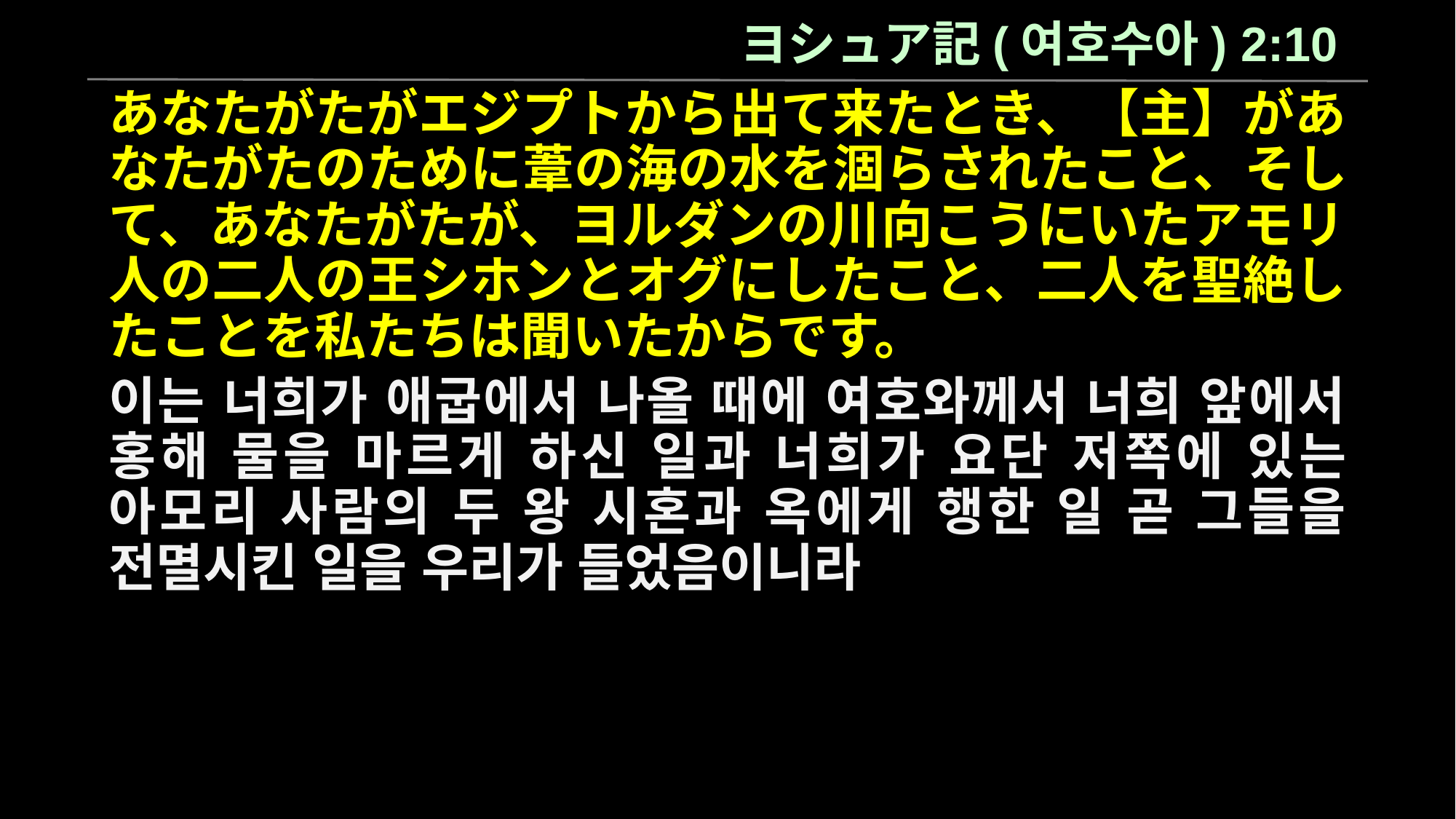

ヨシュア記(여호수아) 2:10

あなたがたがエジプトから出て来たとき、【主】があなたがたのために葦の海の水を涸らされたこと、そして、あなたがたが、ヨルダンの川向こうにいたアモリ人の二人の王シホンとオグにしたこと、二人を聖絶したことを私たちは聞いたからです。
이는 너희가 애굽에서 나올 때에 여호와께서 너희 앞에서 홍해 물을 마르게 하신 일과 너희가 요단 저쪽에 있는 아모리 사람의 두 왕 시혼과 옥에게 행한 일 곧 그들을 전멸시킨 일을 우리가 들었음이니라